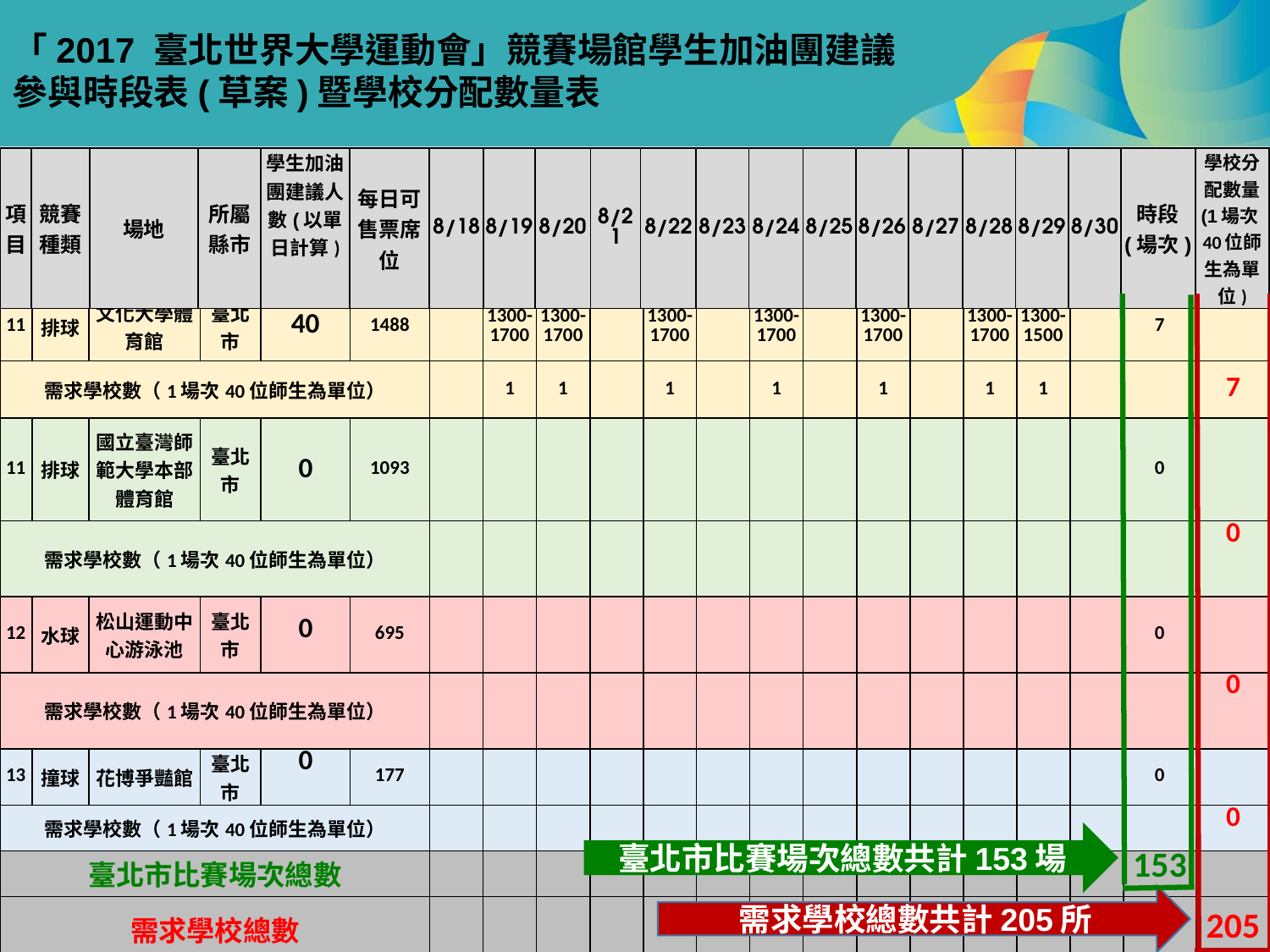

「2017 臺北世界大學運動會」競賽場館學生加油團建議參與時段表(草案)暨學校分配數量表
| 項目 | 競賽 種類 | 場地 | 所屬 縣市 | 學生加油團建議人數(以單日計算) | 每日可售票席位 | 8/18 | 8/19 | 8/20 | 8/21 | 8/22 | 8/23 | 8/24 | 8/25 | 8/26 | 8/27 | 8/28 | 8/29 | 8/30 | 時段 (場次) | 學校分配數量 (1場次40位師生為單位) |
| --- | --- | --- | --- | --- | --- | --- | --- | --- | --- | --- | --- | --- | --- | --- | --- | --- | --- | --- | --- | --- |
| 11 | 排球 | 文化大學體育館 | 臺北市 | 40 | 1488 |  | 1300- 1700 | 1300- 1700 |  | 1300- 1700 |  | 1300- 1700 |  | 1300- 1700 |  | 1300- 1700 | 1300- 1500 |  | 7 |  |
| --- | --- | --- | --- | --- | --- | --- | --- | --- | --- | --- | --- | --- | --- | --- | --- | --- | --- | --- | --- | --- |
| 需求學校數（1場次40位師生為單位） |  |  |  |  |  |  | 1 | 1 |  | 1 |  | 1 |  | 1 |  | 1 | 1 |  |  | 7 |
| 11 | 排球 | 國立臺灣師範大學本部體育館 | 臺北市 | 0 | 1093 |  |  |  |  |  |  |  |  |  |  |  |  |  | 0 |  |
| 需求學校數（1場次40位師生為單位） |  |  |  |  |  |  |  |  |  |  |  |  |  |  |  |  |  |  |  | 0 |
| 12 | 水球 | 松山運動中心游泳池 | 臺北市 | 0 | 695 |  |  |  |  |  |  |  |  |  |  |  |  |  | 0 |  |
| 需求學校數（1場次40位師生為單位） |  |  |  |  |  |  |  |  |  |  |  |  |  |  |  |  |  |  |  | 0 |
| 13 | 撞球 | 花博爭豔館 | 臺北市 | 0 | 177 |  |  |  |  |  |  |  |  |  |  |  |  |  | 0 |  |
| 需求學校數（1場次40位師生為單位） |  |  |  |  |  |  |  |  |  |  |  |  |  |  |  |  |  |  |  | 0 |
| 臺北市比賽場次總數 |  |  |  |  |  |  |  |  |  |  |  |  |  |  |  |  |  |  | 153 |  |
| 需求學校總數 |  |  |  |  |  |  |  |  |  |  |  |  |  |  |  |  |  |  |  | 205 |
臺北市比賽場次總數共計153場
需求學校總數共計205所